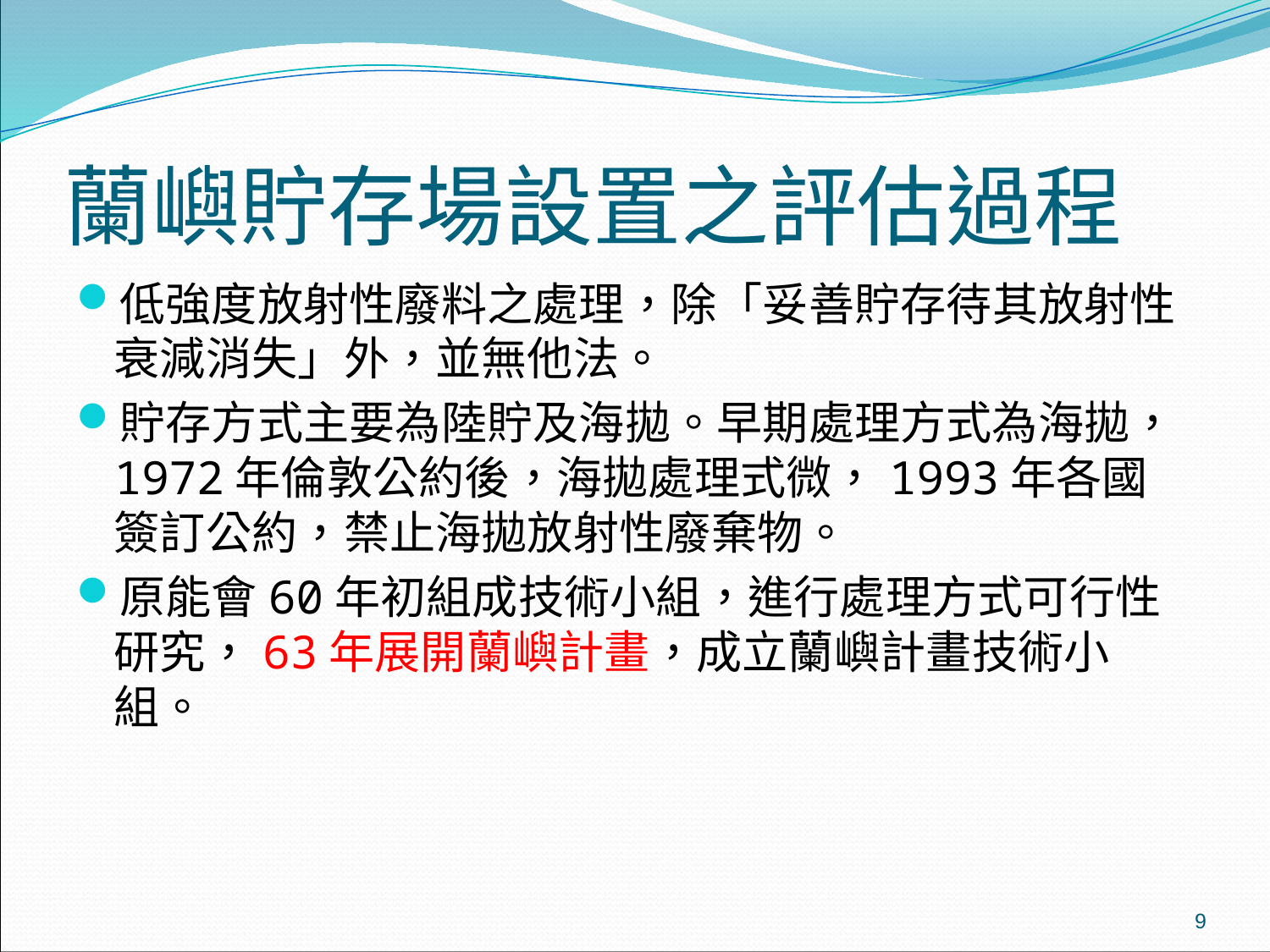

# 蘭嶼貯存場設置之評估過程
低強度放射性廢料之處理，除「妥善貯存待其放射性衰減消失」外，並無他法。
貯存方式主要為陸貯及海拋。早期處理方式為海拋，1972年倫敦公約後，海拋處理式微，1993年各國簽訂公約，禁止海拋放射性廢棄物。
原能會60年初組成技術小組，進行處理方式可行性研究，63年展開蘭嶼計畫，成立蘭嶼計畫技術小組。
9